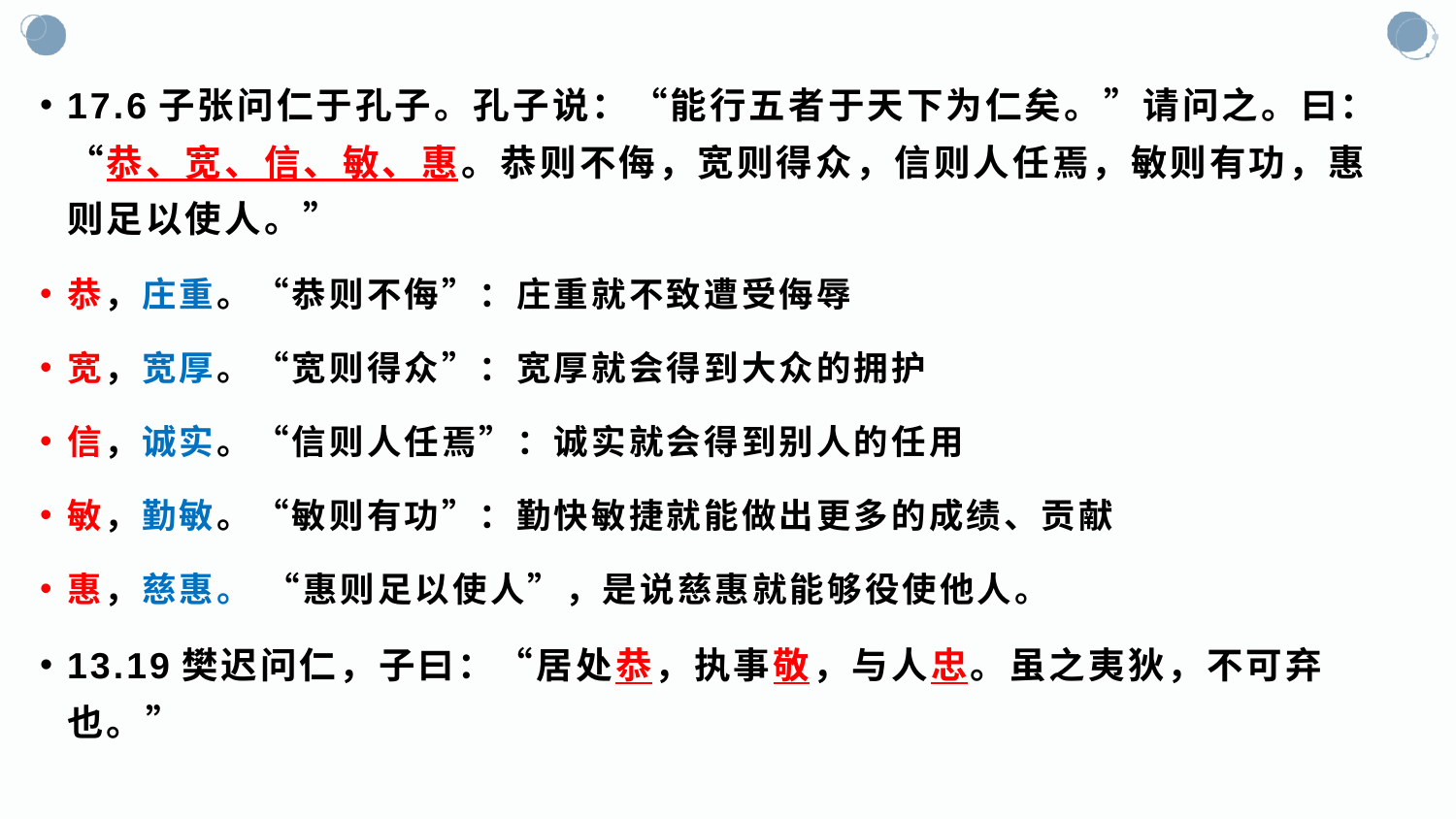

17.6子张问仁于孔子。孔子说：“能行五者于天下为仁矣。”请问之。曰：“恭、宽、信、敏、惠。恭则不侮，宽则得众，信则人任焉，敏则有功，惠则足以使人。”
恭，庄重。“恭则不侮”：庄重就不致遭受侮辱
宽，宽厚。“宽则得众”：宽厚就会得到大众的拥护
信，诚实。“信则人任焉”：诚实就会得到别人的任用
敏，勤敏。“敏则有功”：勤快敏捷就能做出更多的成绩、贡献
惠，慈惠。 “惠则足以使人”，是说慈惠就能够役使他人。
13.19樊迟问仁，子曰：“居处恭，执事敬，与人忠。虽之夷狄，不可弃也。”